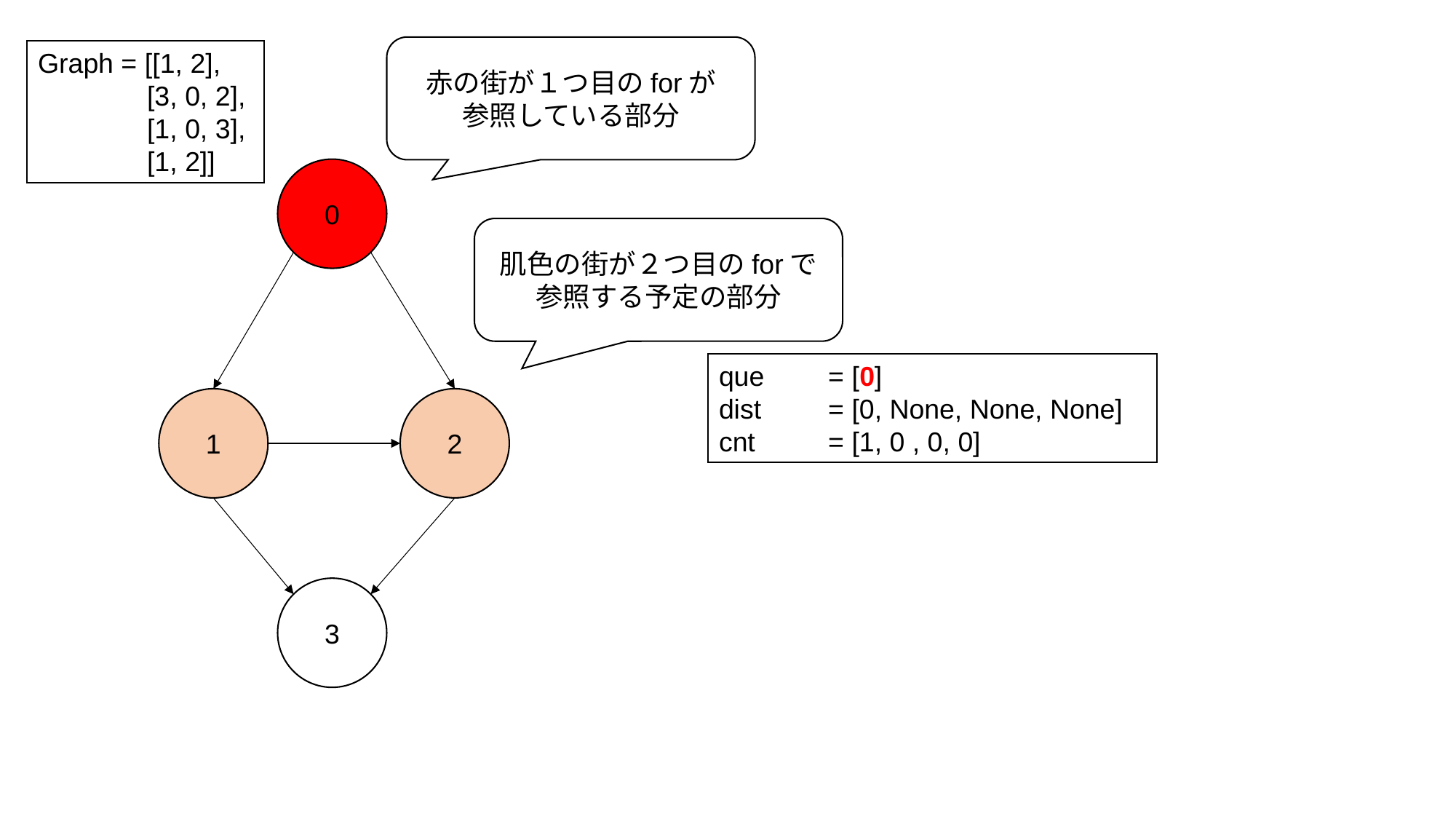

赤の街が１つ目のforが
参照している部分
Graph = [[1, 2],
	[3, 0, 2],
	[1, 0, 3],
	[1, 2]]
0
肌色の街が２つ目のforで
参照する予定の部分
que	= [0]
dist 	= [0, None, None, None]
cnt  	= [1, 0 , 0, 0]
1
2
3